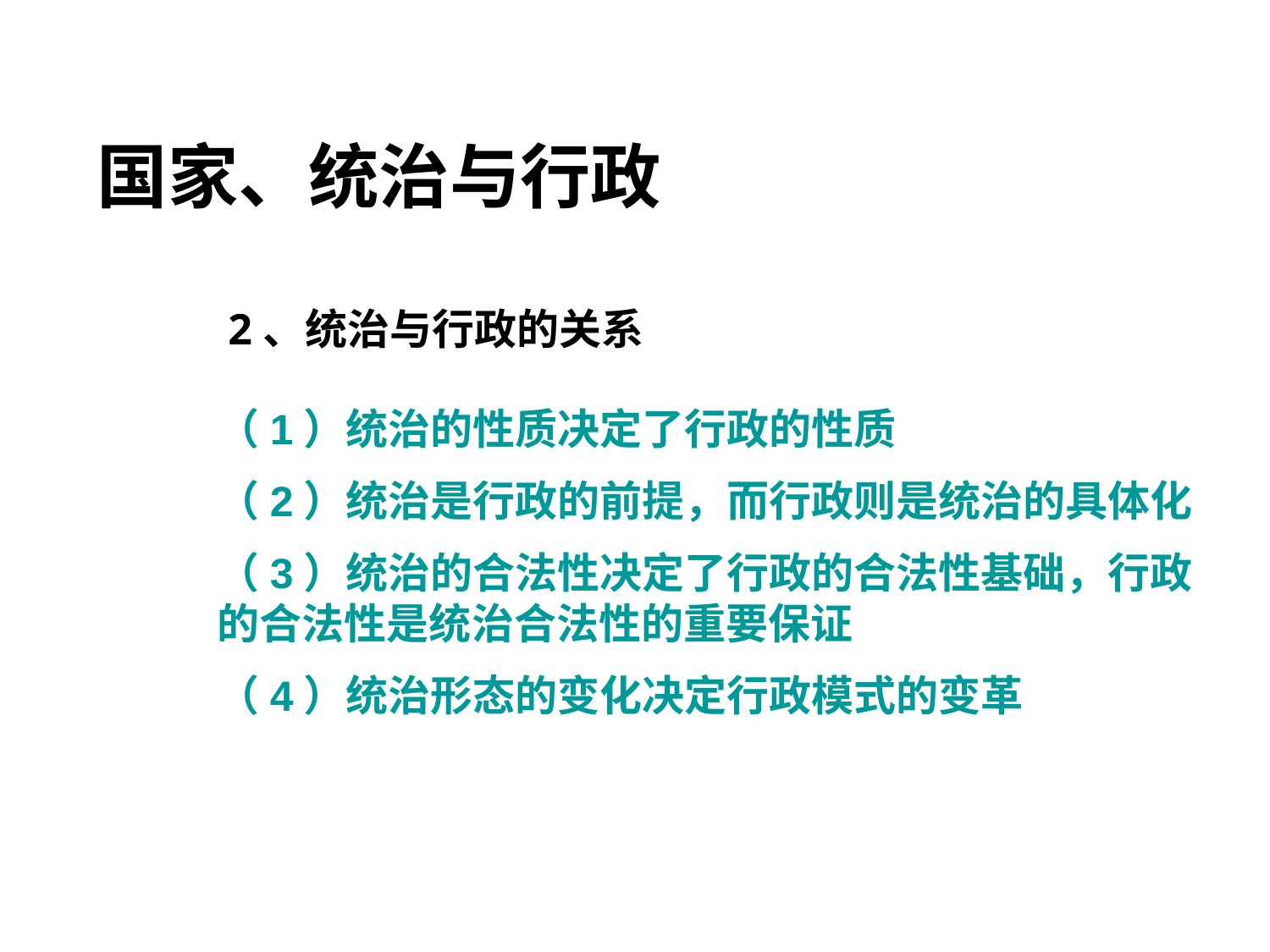

国家、统治与行政
2、统治与行政的关系
（1）统治的性质决定了行政的性质
（2）统治是行政的前提，而行政则是统治的具体化
（3）统治的合法性决定了行政的合法性基础，行政的合法性是统治合法性的重要保证
（4）统治形态的变化决定行政模式的变革